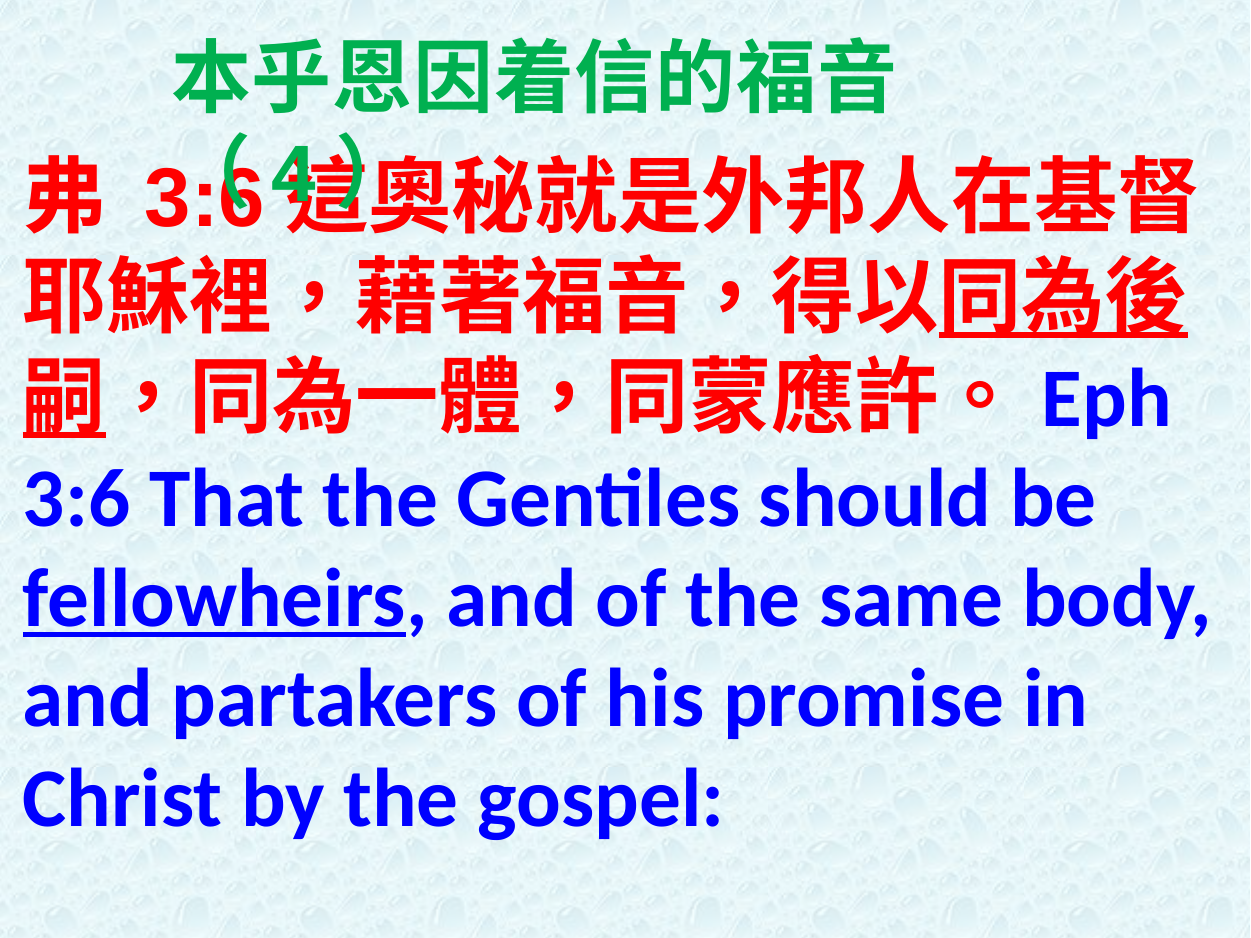

本乎恩因着信的福音（4）
弗 3:6這奧秘就是外邦人在基督耶穌裡，藉著福音，得以同為後嗣，同為一體，同蒙應許。Eph 3:6 That the Gentiles should be fellowheirs, and of the same body, and partakers of his promise in Christ by the gospel: